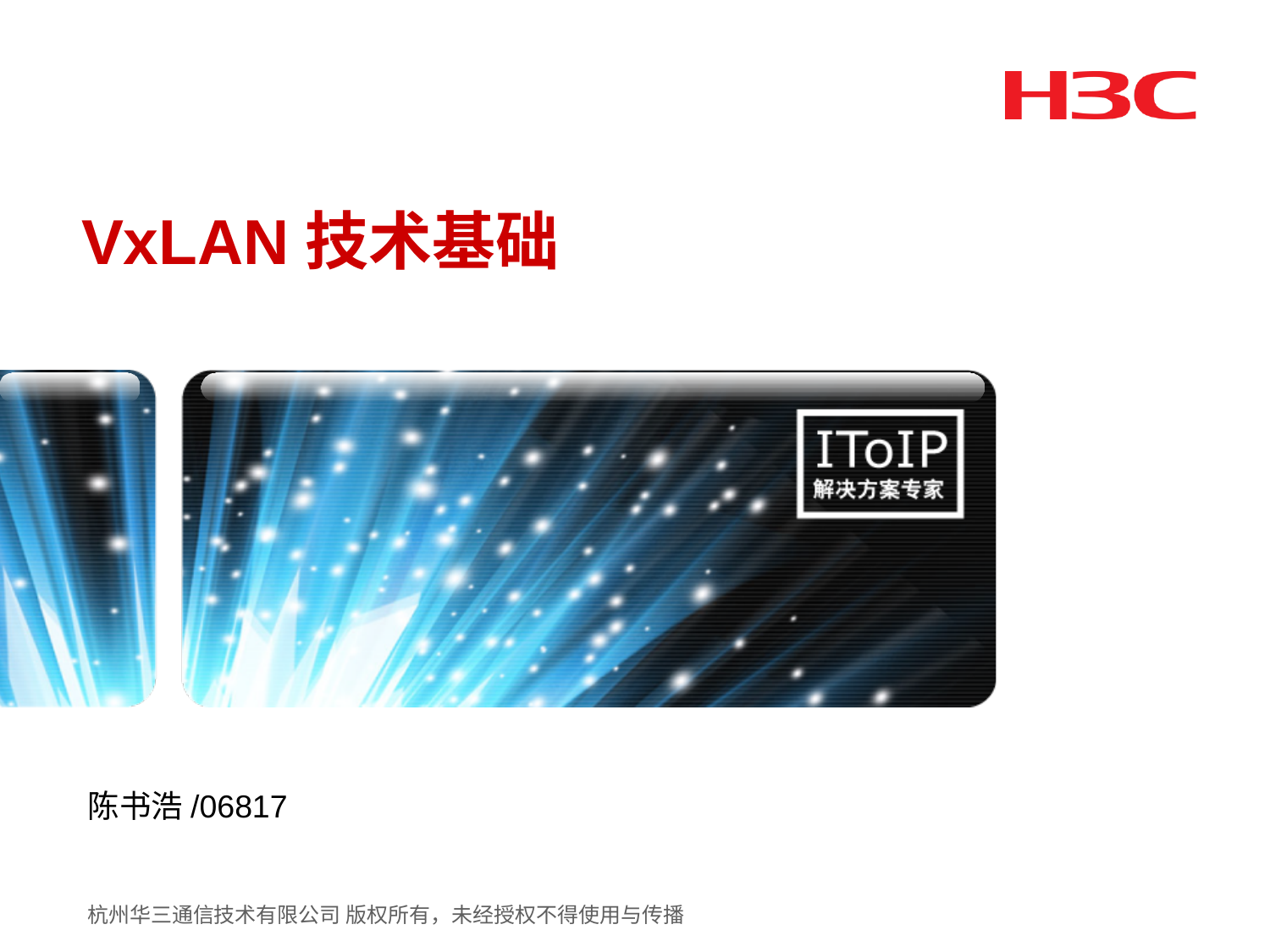

VxLAN技术基础
陈书浩/06817
杭州华三通信技术有限公司 版权所有，未经授权不得使用与传播